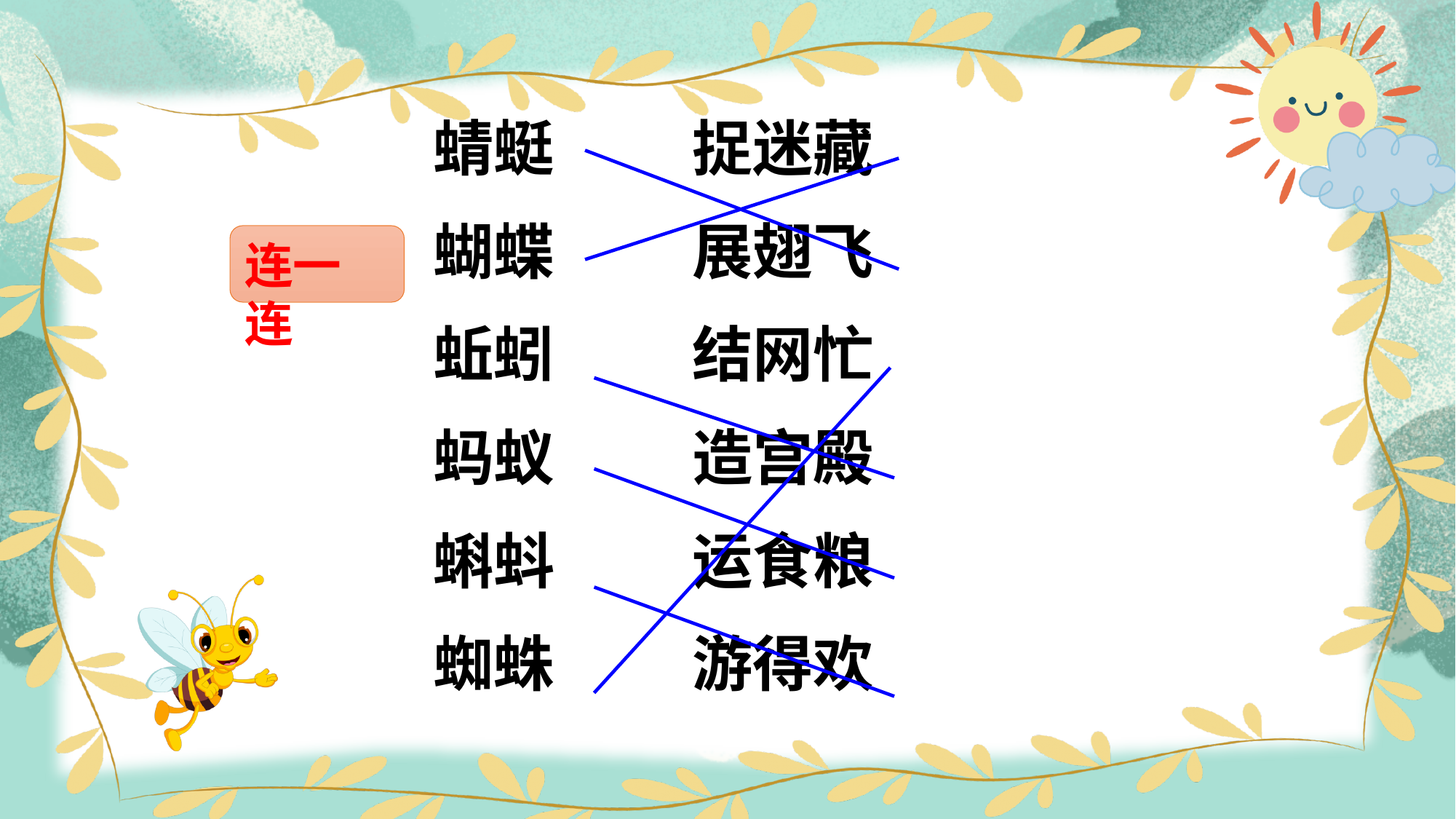

蜻蜓          捉迷藏
   蝴蝶          展翅飞
   蚯蚓          结网忙
   蚂蚁          造宫殿
   蝌蚪          运食粮
   蜘蛛          游得欢

连一连